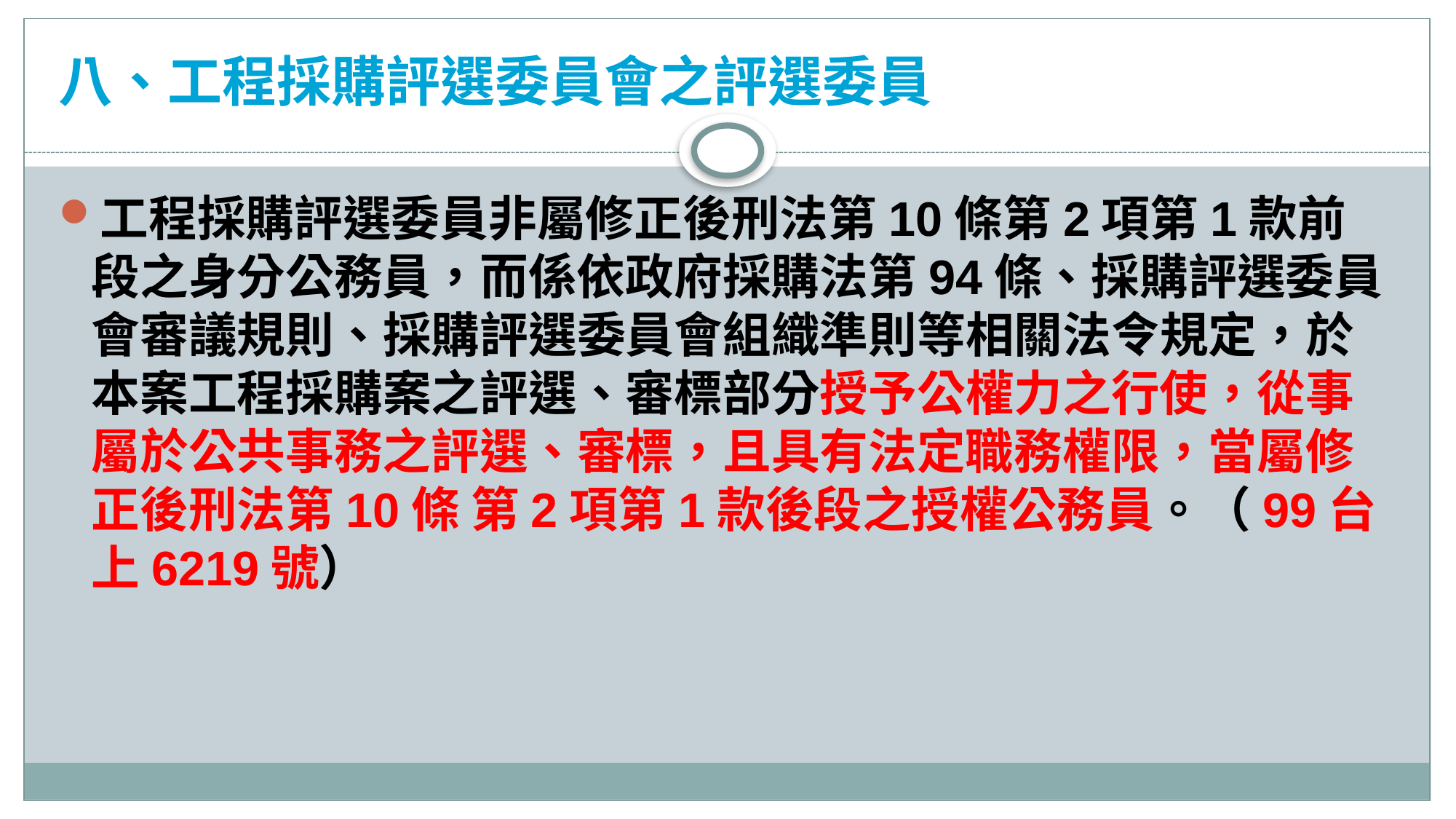

# 八、工程採購評選委員會之評選委員
工程採購評選委員非屬修正後刑法第10條第2項第1款前段之身分公務員，而係依政府採購法第94條、採購評選委員會審議規則、採購評選委員會組織準則等相關法令規定，於本案工程採購案之評選、審標部分授予公權力之行使，從事屬於公共事務之評選、審標，且具有法定職務權限，當屬修正後刑法第10條 第2項第1款後段之授權公務員。（99台上6219號）